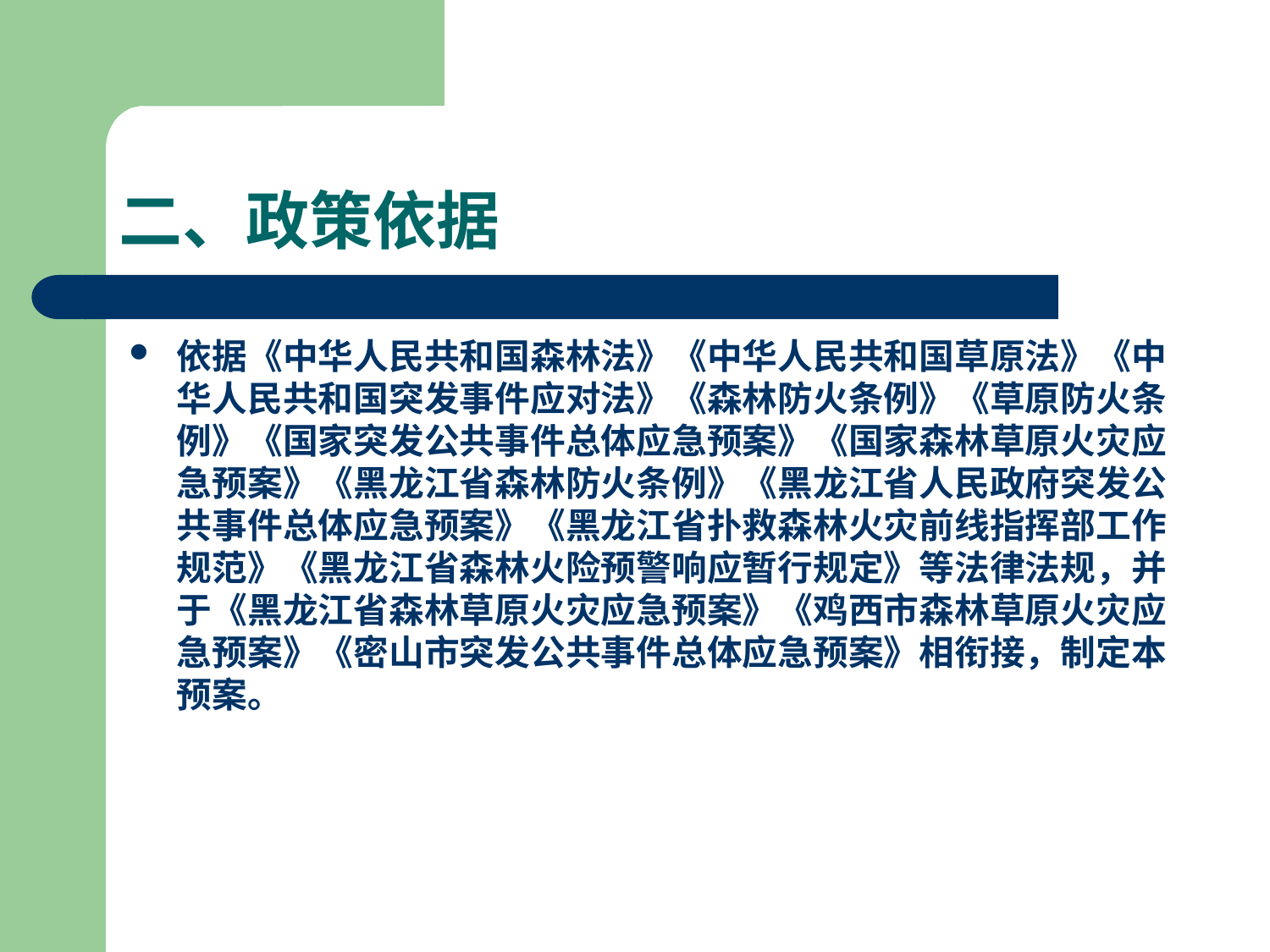

# 二、政策依据
依据《中华人民共和国森林法》《中华人民共和国草原法》《中华人民共和国突发事件应对法》《森林防火条例》《草原防火条例》《国家突发公共事件总体应急预案》《国家森林草原火灾应急预案》《黑龙江省森林防火条例》《黑龙江省人民政府突发公共事件总体应急预案》《黑龙江省扑救森林火灾前线指挥部工作规范》《黑龙江省森林火险预警响应暂行规定》等法律法规，并于《黑龙江省森林草原火灾应急预案》《鸡西市森林草原火灾应急预案》《密山市突发公共事件总体应急预案》相衔接，制定本预案。